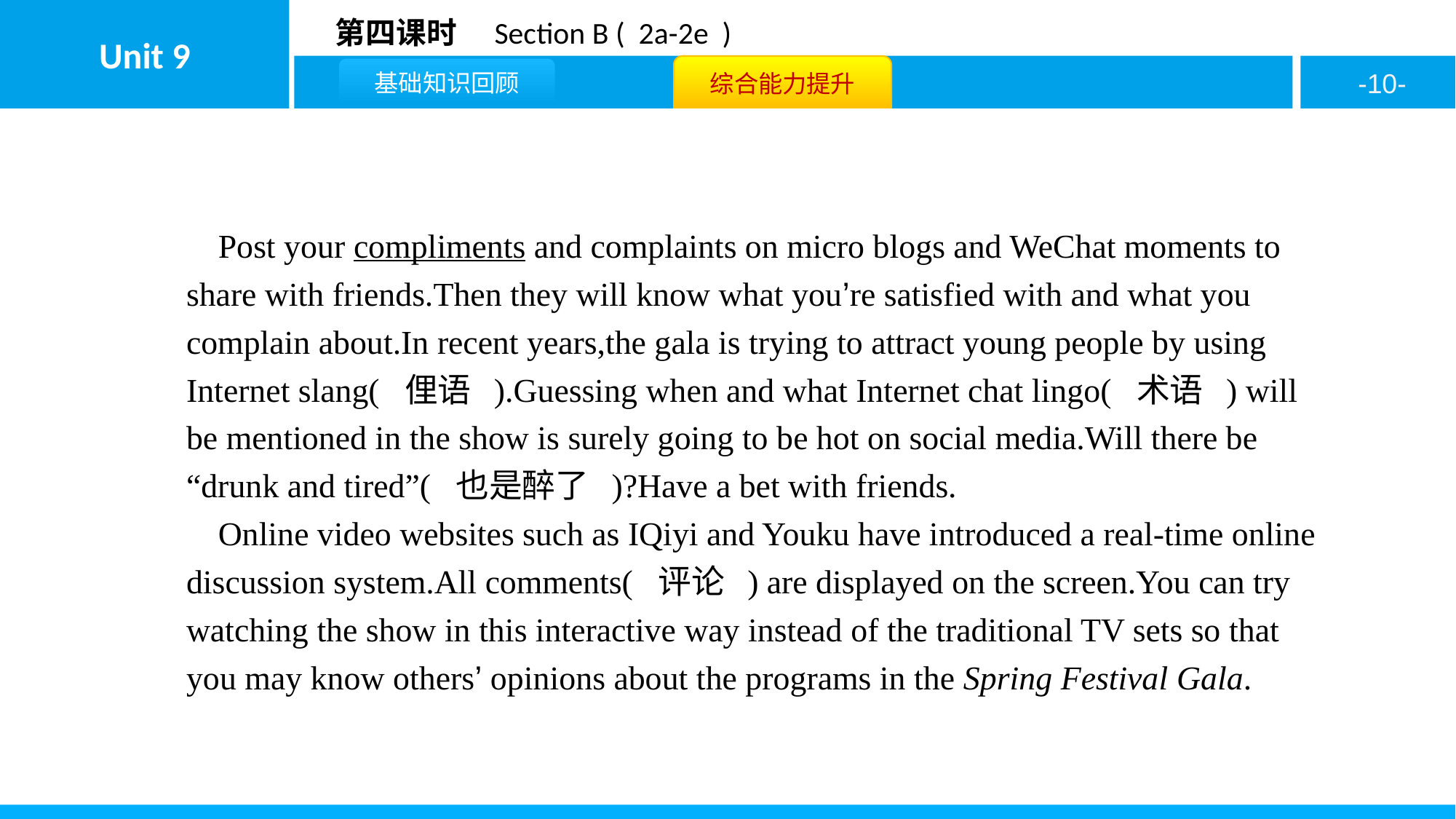

Post your compliments and complaints on micro blogs and WeChat moments to share with friends.Then they will know what you’re satisfied with and what you complain about.In recent years,the gala is trying to attract young people by using Internet slang(  俚语  ).Guessing when and what Internet chat lingo(  术语  ) will be mentioned in the show is surely going to be hot on social media.Will there be “drunk and tired”(  也是醉了  )?Have a bet with friends.
Online video websites such as IQiyi and Youku have introduced a real-time online discussion system.All comments(  评论  ) are displayed on the screen.You can try watching the show in this interactive way instead of the traditional TV sets so that you may know others’ opinions about the programs in the Spring Festival Gala.